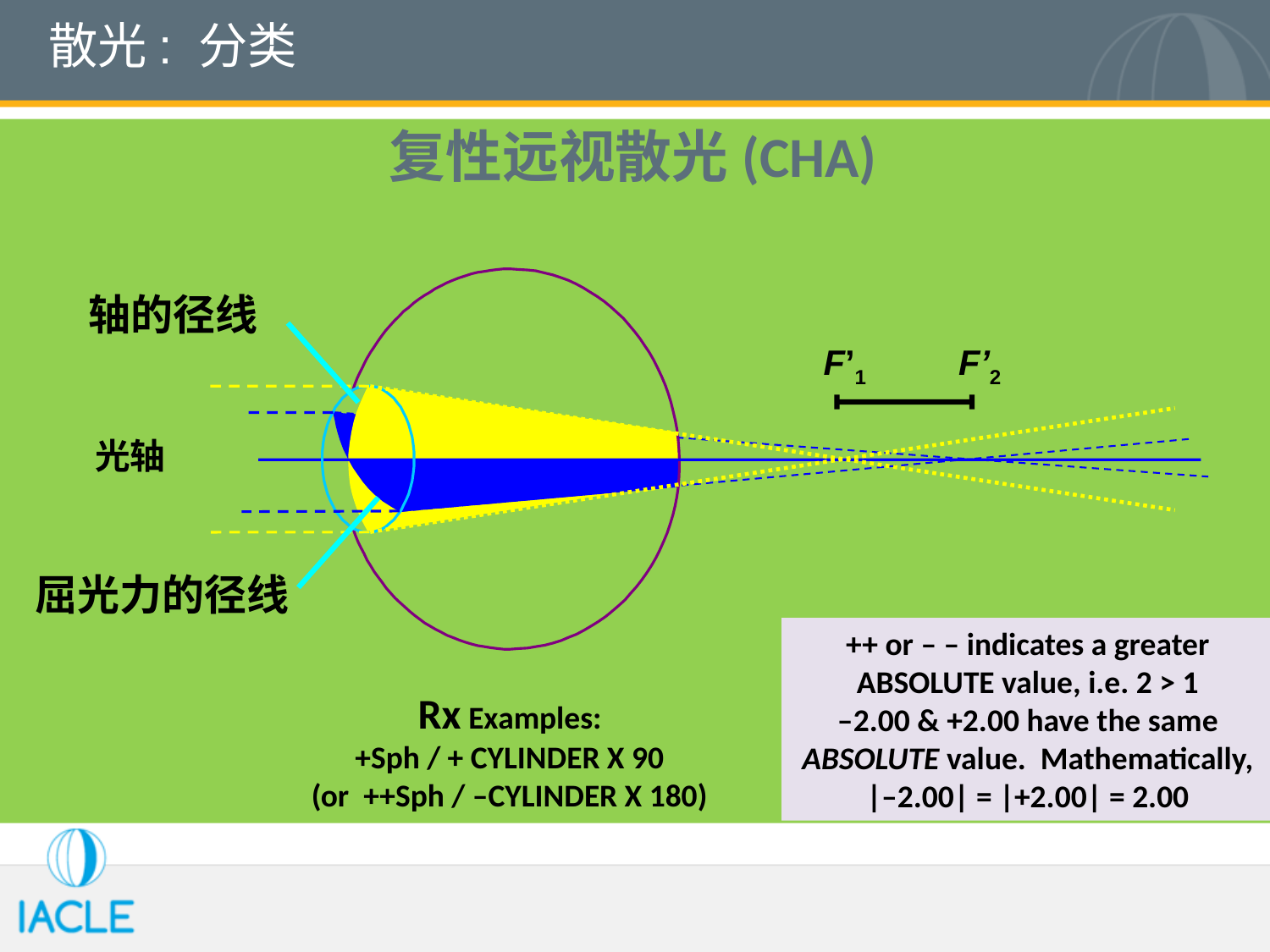

# 散光: 分类
复性远视散光(CHA)

轴的径线

F’1
F’2

光轴

屈光力的径线
++ or – – indicates a greater ABSOLUTE value, i.e. 2 > 1
–2.00 & +2.00 have the same ABSOLUTE value.  Mathematically, |–2.00| = |+2.00| = 2.00
Rx Examples:
+Sph / + CYLINDER X 90
(or  ++Sph / –CYLINDER X 180)